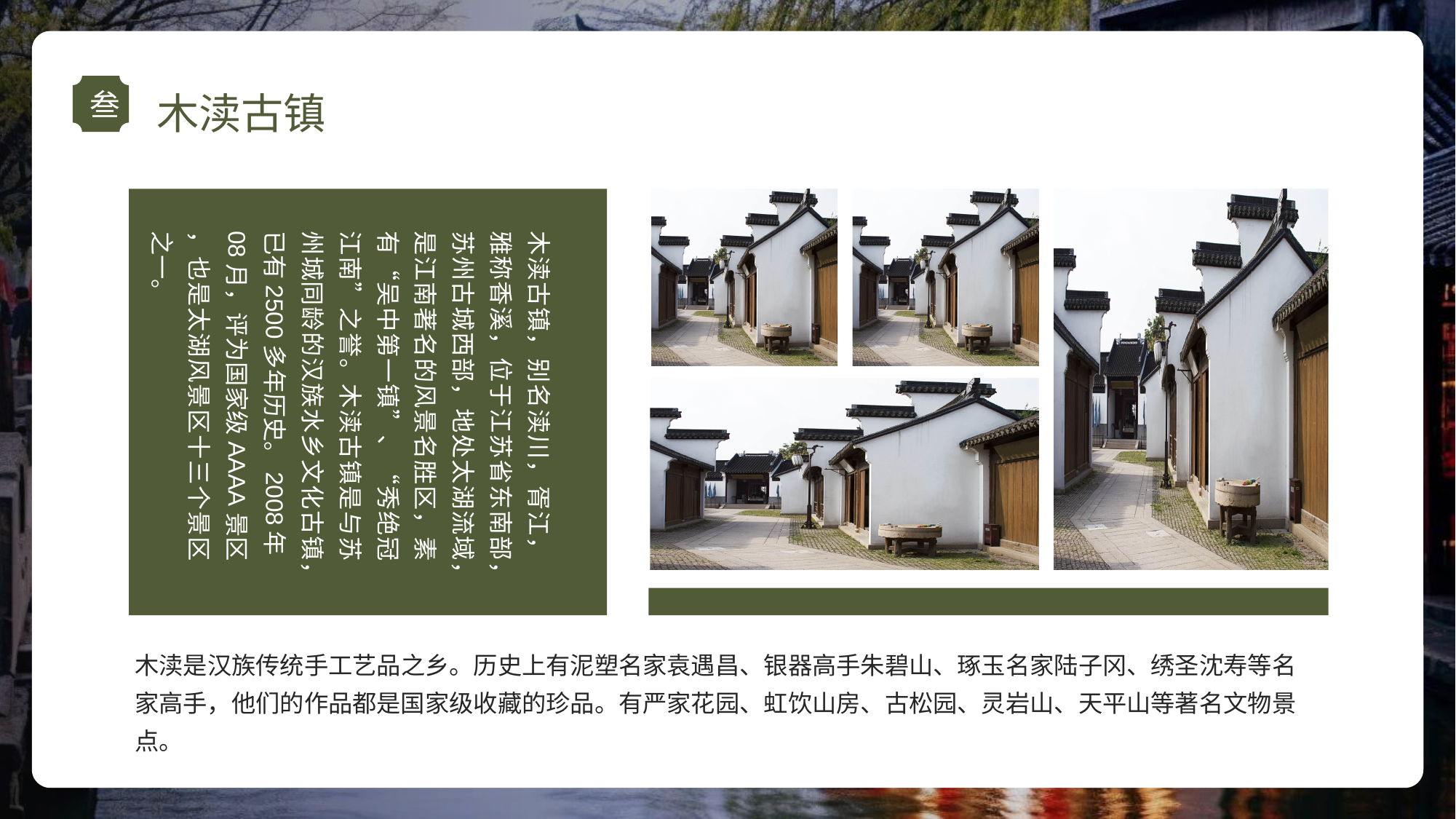

木渎古镇
叁

木渎古镇，别名渎川，胥江，雅称香溪，位于江苏省东南部，苏州古城西部，地处太湖流域，是江南著名的风景名胜区，素有“吴中第一镇”、“秀绝冠江南”之誉。木渎古镇是与苏州城同龄的汉族水乡文化古镇，已有2500多年历史。2008年08月，评为国家级AAAA景区 ，也是太湖风景区十三个景区之一。

木渎是汉族传统手工艺品之乡。历史上有泥塑名家袁遇昌、银器高手朱碧山、琢玉名家陆子冈、绣圣沈寿等名家高手，他们的作品都是国家级收藏的珍品。有严家花园、虹饮山房、古松园、灵岩山、天平山等著名文物景点。